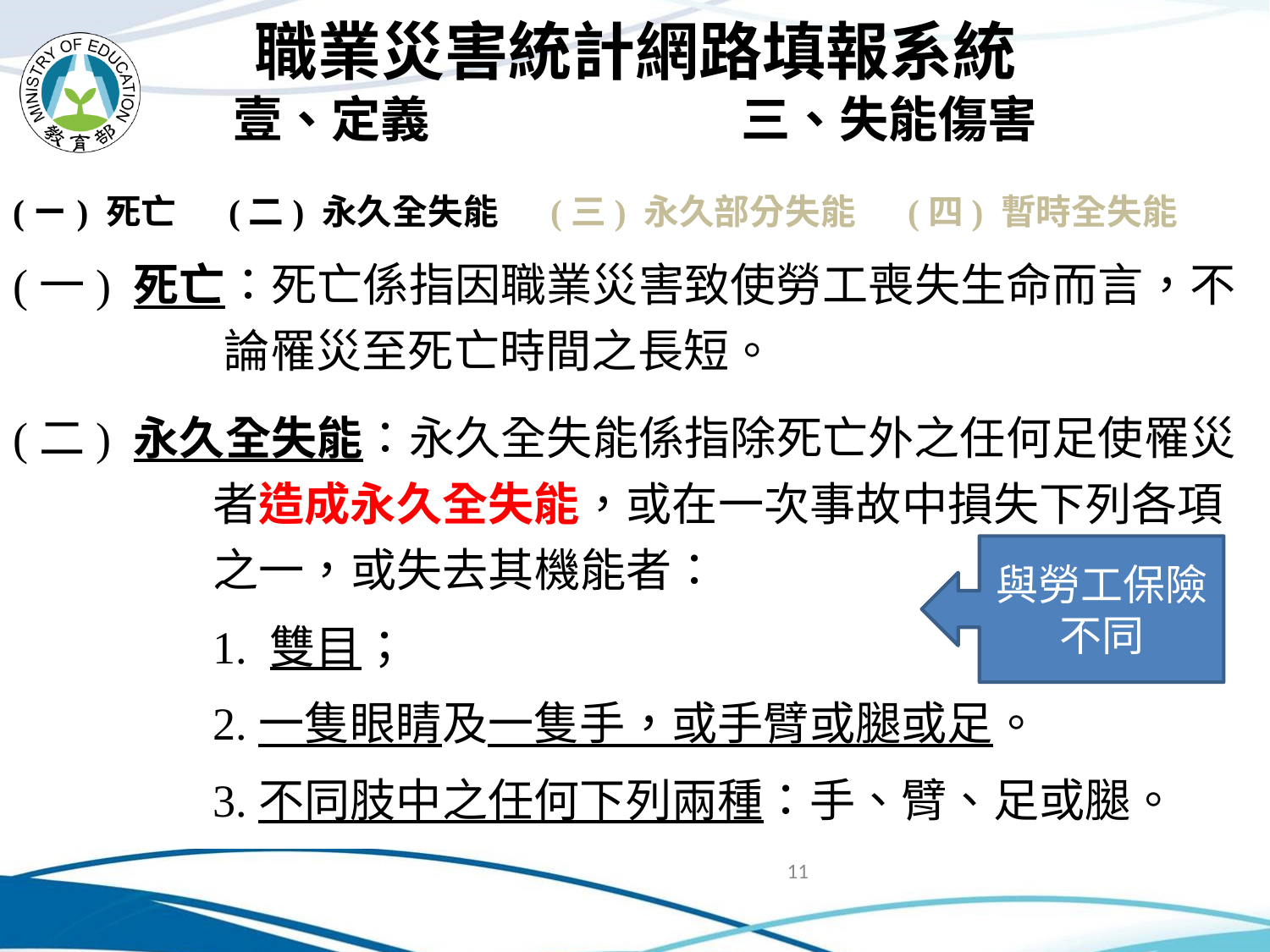

# 職業災害統計網路填報系統 壹、定義			三、失能傷害
(ㄧ) 死亡　 (二) 永久全失能　 (三) 永久部分失能　 (四) 暫時全失能
(一) 死亡：死亡係指因職業災害致使勞工喪失生命而言，不論罹災至死亡時間之長短。
(二) 永久全失能：永久全失能係指除死亡外之任何足使罹災者造成永久全失能，或在一次事故中損失下列各項之一，或失去其機能者：
1. 雙目；
2.一隻眼睛及一隻手，或手臂或腿或足。
3.不同肢中之任何下列兩種：手、臂、足或腿。
與勞工保險不同
11